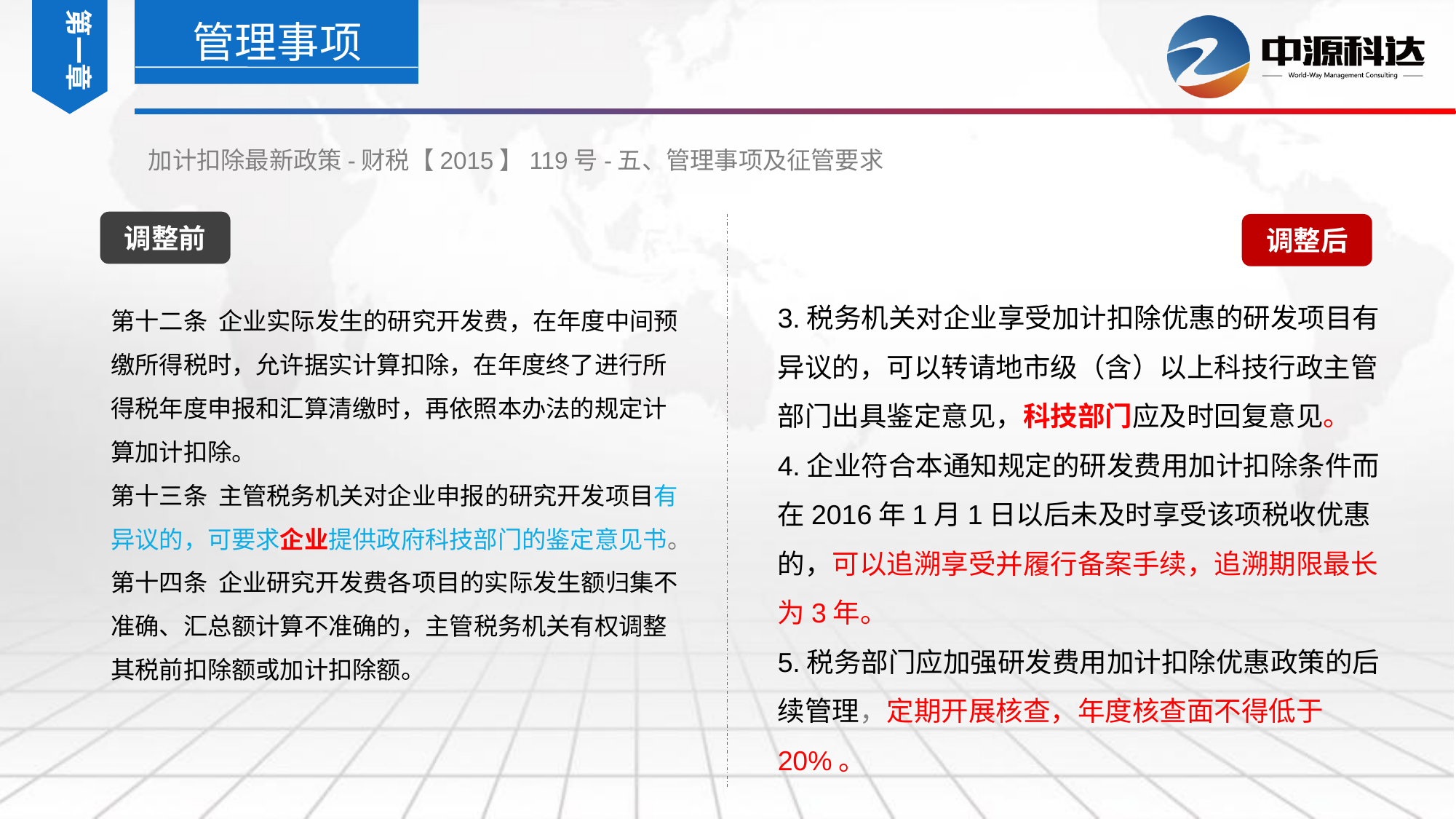

第一章
管理事项
加计扣除最新政策-财税【2015】119号-五、管理事项及征管要求
调整前
调整后
3.税务机关对企业享受加计扣除优惠的研发项目有异议的，可以转请地市级（含）以上科技行政主管部门出具鉴定意见，科技部门应及时回复意见。
4.企业符合本通知规定的研发费用加计扣除条件而在2016年1月1日以后未及时享受该项税收优惠的，可以追溯享受并履行备案手续，追溯期限最长为3年。
5.税务部门应加强研发费用加计扣除优惠政策的后续管理，定期开展核查，年度核查面不得低于20%。
第十二条  企业实际发生的研究开发费，在年度中间预缴所得税时，允许据实计算扣除，在年度终了进行所得税年度申报和汇算清缴时，再依照本办法的规定计算加计扣除。
第十三条  主管税务机关对企业申报的研究开发项目有异议的，可要求企业提供政府科技部门的鉴定意见书。
第十四条  企业研究开发费各项目的实际发生额归集不准确、汇总额计算不准确的，主管税务机关有权调整其税前扣除额或加计扣除额。